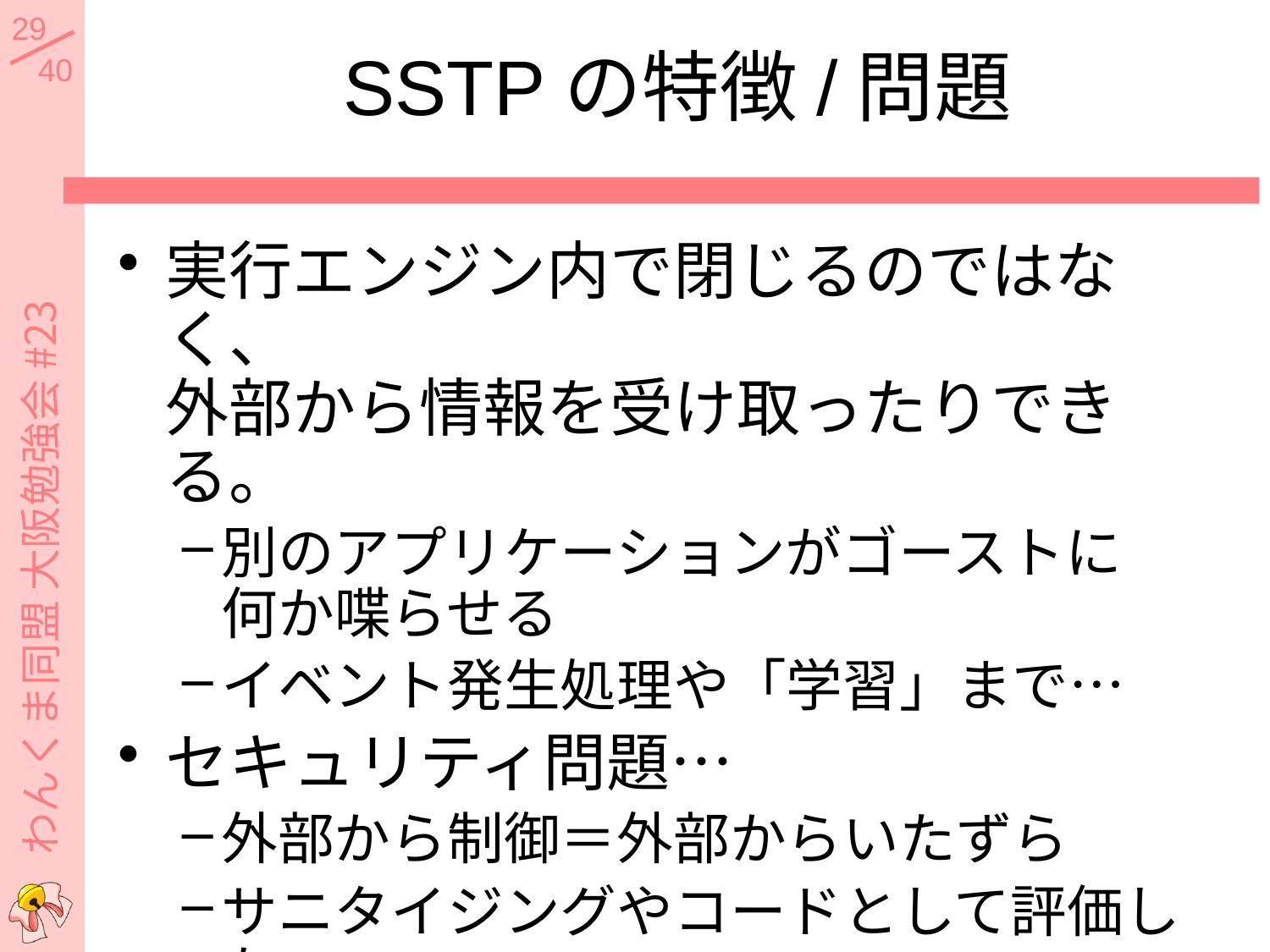

# SSTPの特徴/問題
実行エンジン内で閉じるのではなく、
外部から情報を受け取ったりできる。
別のアプリケーションがゴーストに
何か喋らせる
イベント発生処理や「学習」まで…
セキュリティ問題…
外部から制御＝外部からいたずら
サニタイジングやコードとして評価しない
など、一般的な対策方法は健在。
わんくま同盟 大阪勉強会 #23